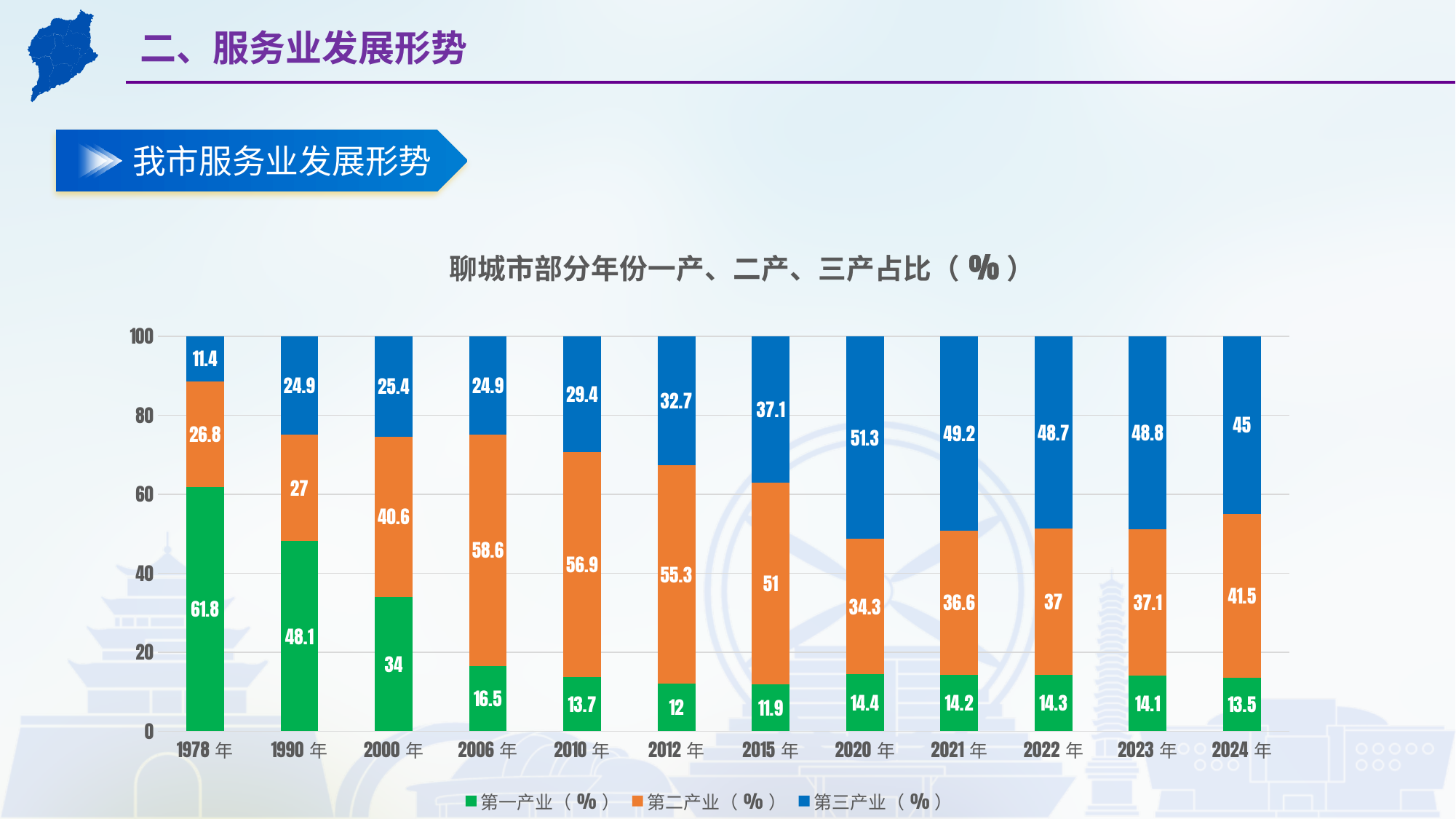

二、服务业发展形势

我市服务业发展形势

### Chart: 聊城市部分年份一产、二产、三产占比（%）

| Category | 第一产业（%） | 第二产业（%） | 第三产业（%） |
|---|---|---|---|
| 1978年 | 61.8 | 26.8 | 11.4 |
| 1990年 | 48.1 | 27.0 | 24.9 |
| 2000年 | 34.0 | 40.6 | 25.4 |
| 2006年 | 16.5 | 58.6 | 24.9 |
| 2010年 | 13.7 | 56.9 | 29.4 |
| 2012年 | 12.0 | 55.3 | 32.7 |
| 2015年 | 11.9 | 51.0 | 37.1 |
| 2020年 | 14.4 | 34.3 | 51.3 |
| 2021年 | 14.2 | 36.6 | 49.2 |
| 2022年 | 14.3 | 37.0 | 48.7 |
| 2023年 | 14.1 | 37.1 | 48.8 |
| 2024年 | 13.5 | 41.5 | 45.0 |